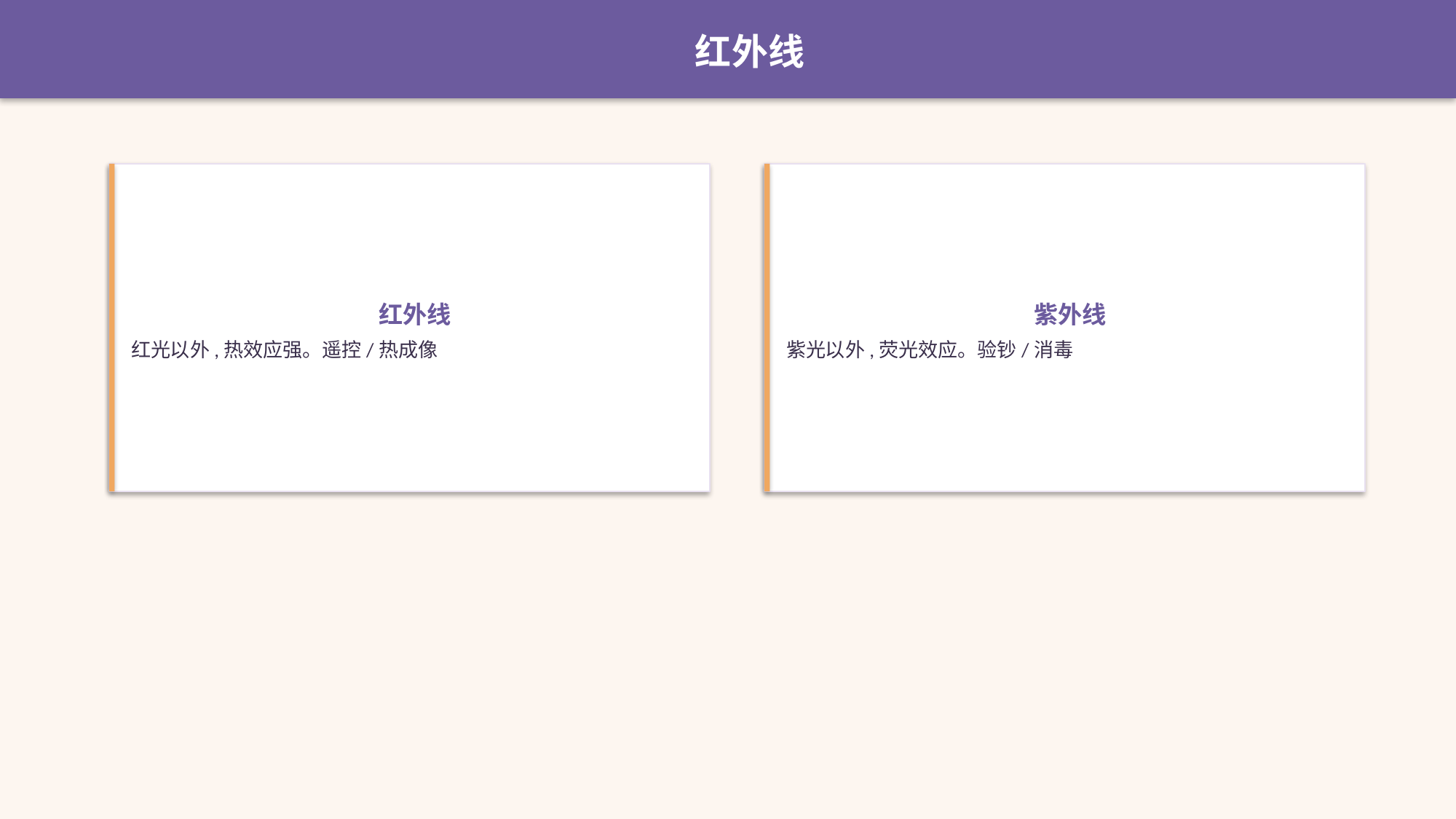

红外线
红外线
红光以外,热效应强。遥控/热成像

紫外线
紫光以外,荧光效应。验钞/消毒